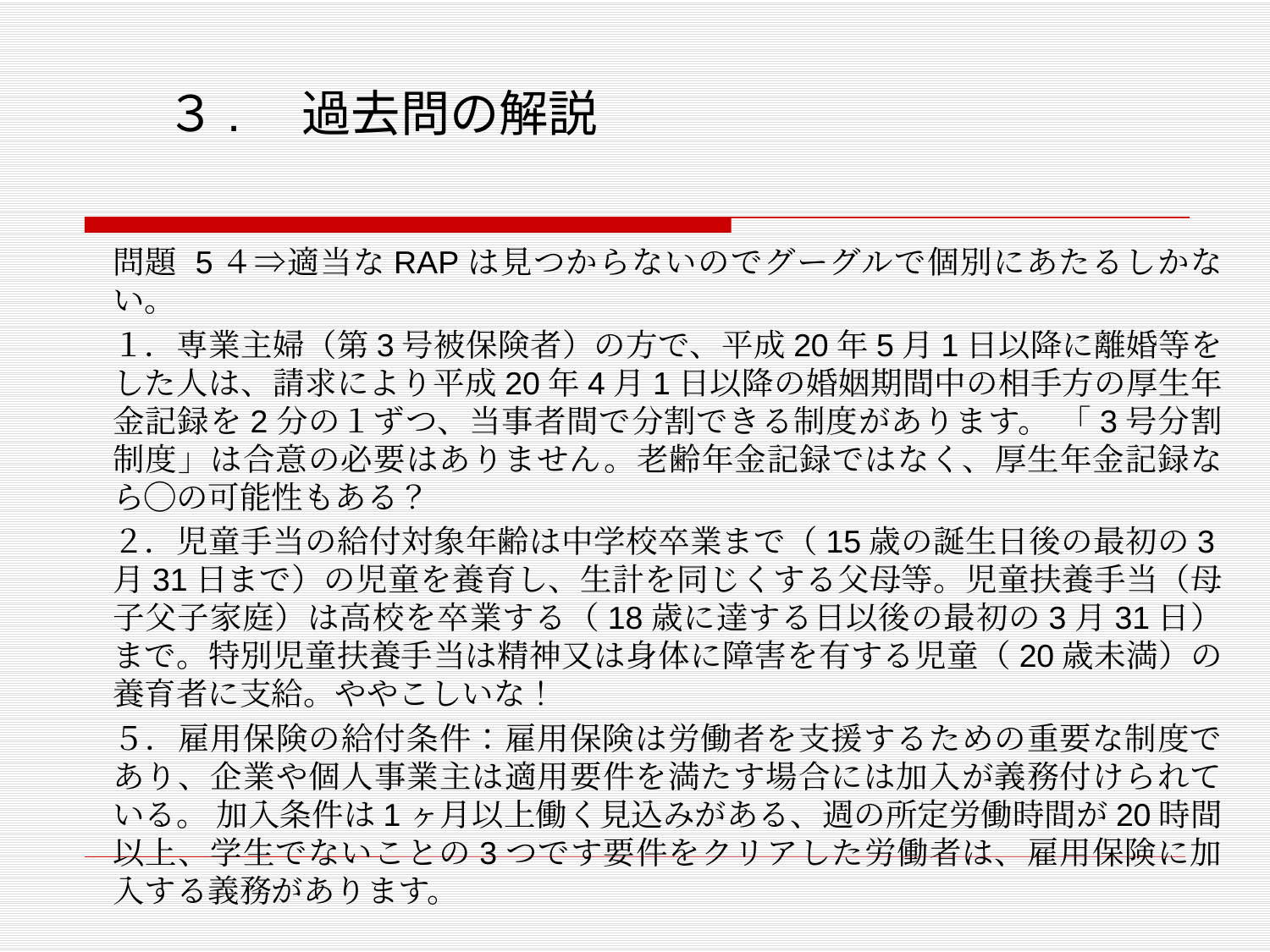

# ３.　過去問の解説
問題 5４⇒適当なRAPは見つからないのでグーグルで個別にあたるしかない。
１．専業主婦（第3号被保険者）の方で、平成20年5月1日以降に離婚等をした人は、請求により平成20年4月1日以降の婚姻期間中の相手方の厚生年金記録を2分の１ずつ、当事者間で分割できる制度があります。 「3号分割制度」は合意の必要はありません。老齢年金記録ではなく、厚生年金記録なら◯の可能性もある？
２．児童手当の給付対象年齢は中学校卒業まで（15歳の誕生日後の最初の3月31日まで）の児童を養育し、生計を同じくする父母等。児童扶養手当（母子父子家庭）は高校を卒業する（18歳に達する日以後の最初の3月31日）まで。特別児童扶養手当は精神又は身体に障害を有する児童（20歳未満）の養育者に支給。ややこしいな！
５．雇用保険の給付条件：雇用保険は労働者を支援するための重要な制度であり、企業や個人事業主は適用要件を満たす場合には加入が義務付けられている。 加入条件は1ヶ月以上働く見込みがある、週の所定労働時間が20時間以上、学生でないことの3つです要件をクリアした労働者は、雇用保険に加入する義務があります。